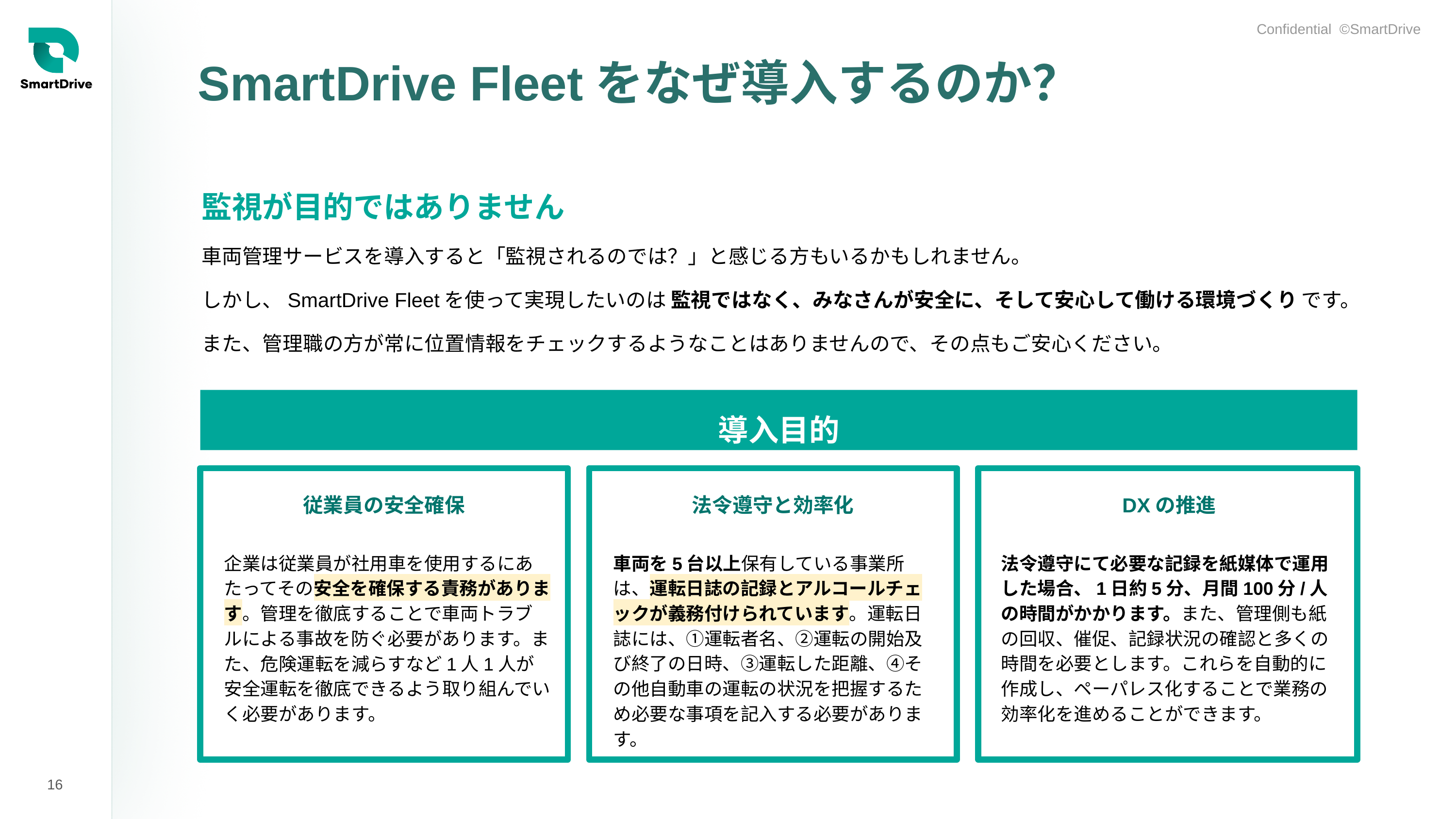

| 初期設定で スタート | おすすめ設定で クイックスタート |
| --- | --- |
| ◯ | ◯ |
# SmartDrive Fleetをなぜ導入するのか？
監視が目的ではありません
車両管理サービスを導入すると「監視されるのでは？」と感じる方もいるかもしれません。
しかし、SmartDrive Fleetを使って実現したいのは 監視ではなく、みなさんが安全に、そして安心して働ける環境づくり です。
また、管理職の方が常に位置情報をチェックするようなことはありませんので、その点もご安心ください。

導入目的

従業員の安全確保
法令遵守と効率化
DXの推進
企業は従業員が社用車を使用するにあたってその安全を確保する責務があります。管理を徹底することで車両トラブルによる事故を防ぐ必要があります。また、危険運転を減らすなど1人1人が安全運転を徹底できるよう取り組んでいく必要があります。
車両を5台以上保有している事業所は、運転日誌の記録とアルコールチェックが義務付けられています。運転日誌には、①運転者名、②運転の開始及び終了の日時、③運転した距離、④その他自動車の運転の状況を把握するため必要な事項を記入する必要があります。

法令遵守にて必要な記録を紙媒体で運用した場合、1日約5分、月間100分/人の時間がかかります。また、管理側も紙の回収、催促、記録状況の確認と多くの時間を必要とします。これらを自動的に作成し、ペーパレス化することで業務の効率化を進めることができます。
16